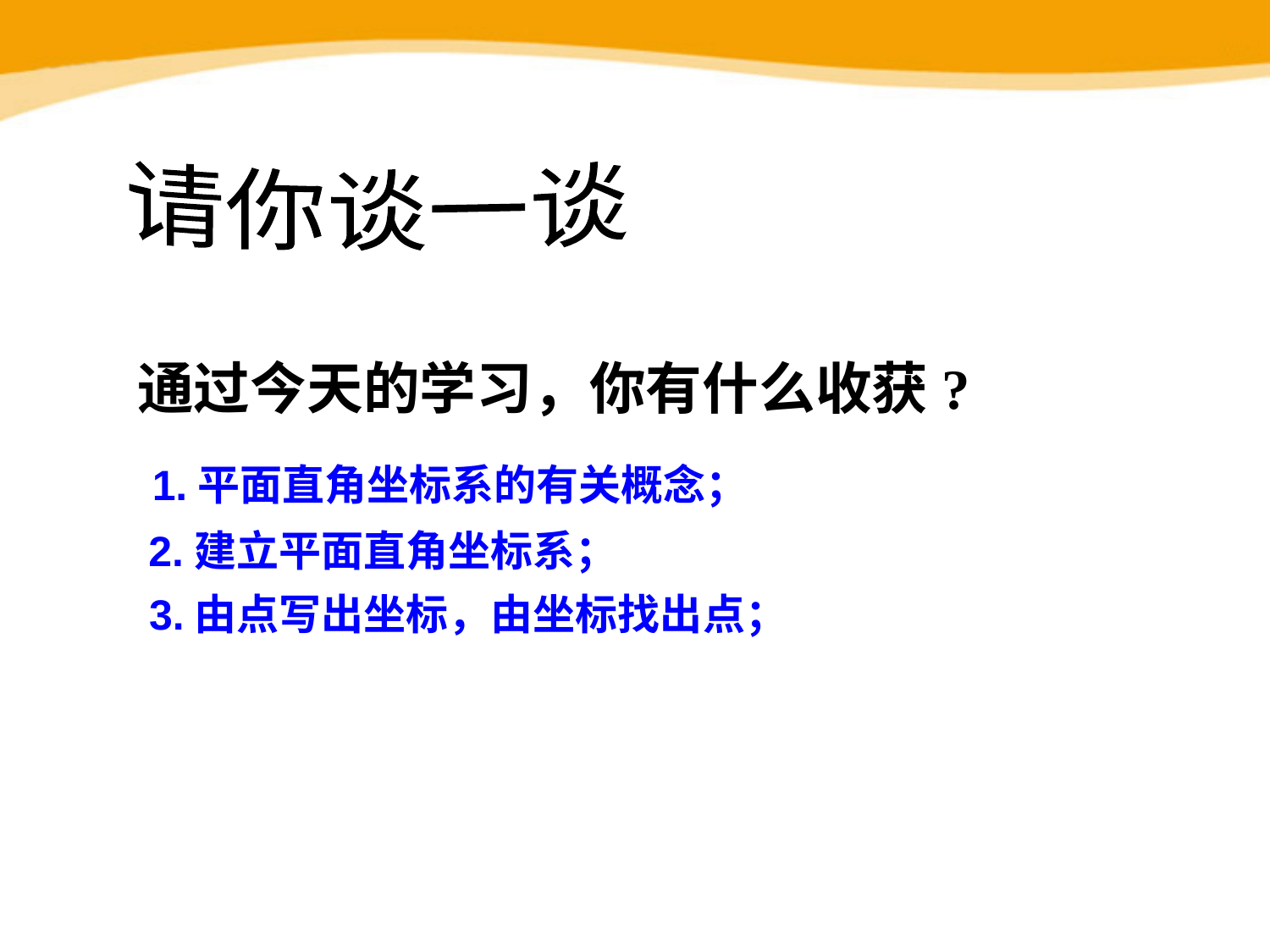

请你谈一谈
      通过今天的学习，你有什么收获?

1.平面直角坐标系的有关概念；
2.建立平面直角坐标系；

3.由点写出坐标，由坐标找出点；